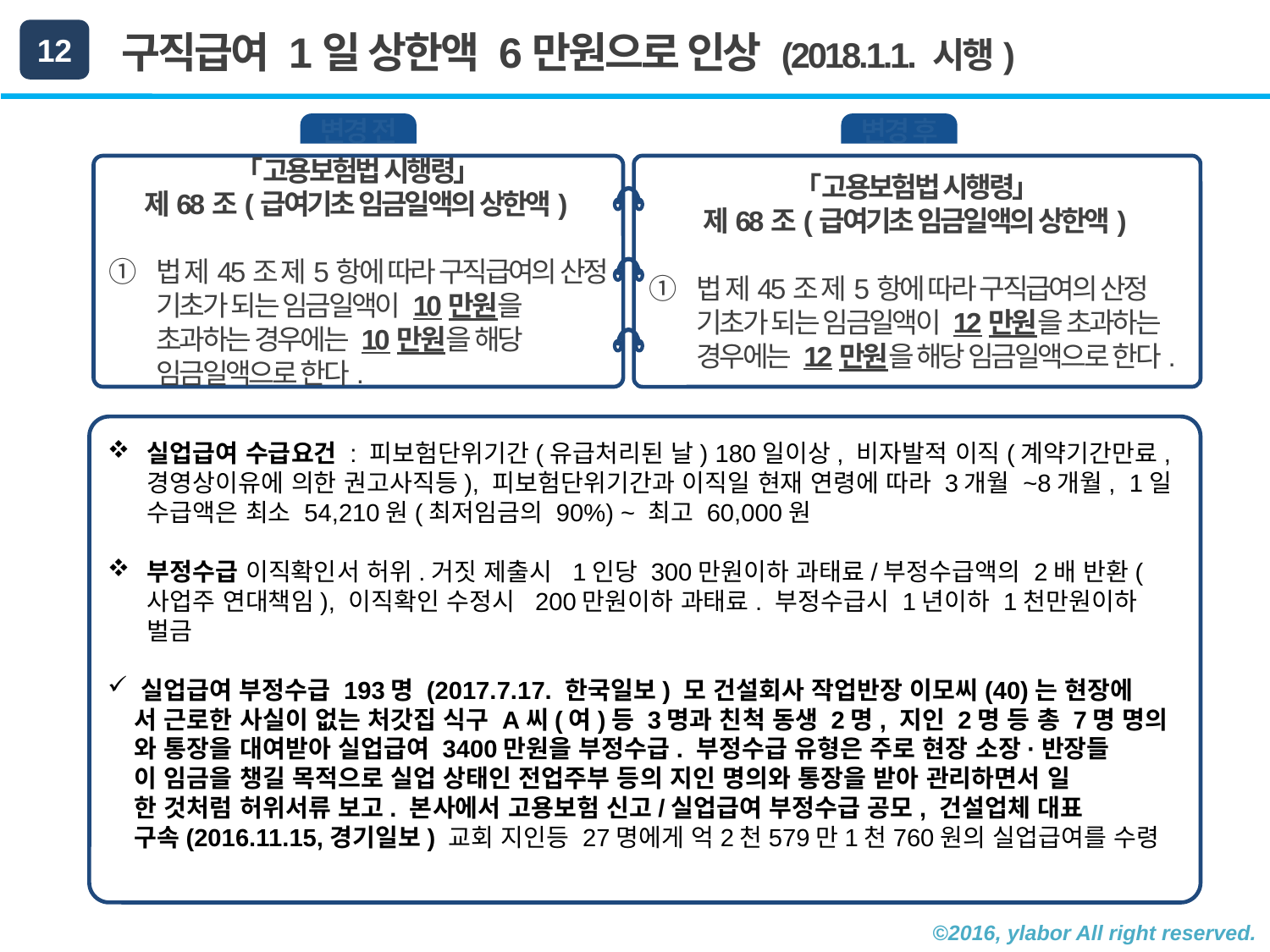

「고용보험법 시행령」
제68조(급여기초 임금일액의 상한액)

법 제45조 제5항에 따라 구직급여의 산정 기초가 되는 임금일액이 12만원을 초과하는 경우에는 12만원을 해당 임금일액으로 한다.
「고용보험법 시행령」
제68조(급여기초 임금일액의 상한액)

법 제45조 제5항에 따라 구직급여의 산정 기초가 되는 임금일액이 10만원을 초과하는 경우에는 10만원을 해당 임금일액으로 한다.
12
 구직급여 1일 상한액 6만원으로 인상 (2018.1.1. 시행)
실업급여 수급요건 : 피보험단위기간(유급처리된 날) 180일이상, 비자발적 이직(계약기간만료, 경영상이유에 의한 권고사직등), 피보험단위기간과 이직일 현재 연령에 따라 3개월 ~8개월,  1일 수급액은 최소 54,210원(최저임금의 90%) ~ 최고 60,000원

부정수급 이직확인서 허위.거짓 제출시  1인당 300만원이하 과태료/부정수급액의 2배 반환(사업주 연대책임), 이직확인 수정시  200만원이하 과태료. 부정수급시 1년이하 1천만원이하 벌금

 실업급여 부정수급 193명 (2017.7.17. 한국일보) 모 건설회사 작업반장 이모씨(40)는 현장에
   서 근로한 사실이 없는 처갓집 식구 A씨(여)등 3명과 친척 동생 2명, 지인 2명 등 총 7명 명의
   와 통장을 대여받아 실업급여 3400만원을 부정수급. 부정수급 유형은 주로 현장 소장·반장들
   이 임금을 챙길 목적으로 실업 상태인 전업주부 등의 지인 명의와 통장을 받아 관리하면서 일
   한 것처럼 허위서류 보고. 본사에서 고용보험 신고/실업급여 부정수급 공모, 건설업체 대표
   구속(2016.11.15,경기일보) 교회 지인등 27명에게 억2천579만1천760원의 실업급여를 수령

변경 전
변경 후